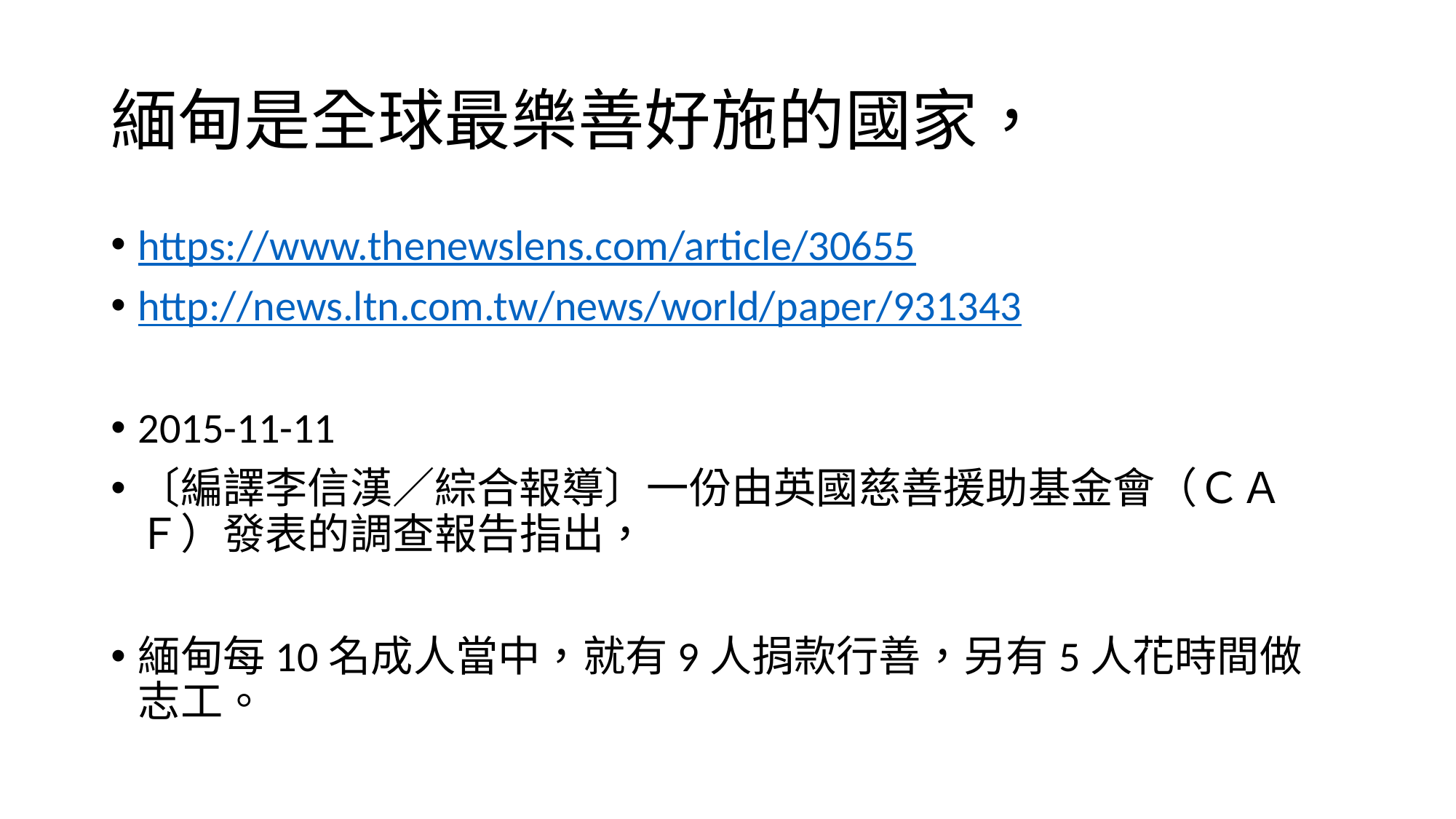

# 緬甸是全球最樂善好施的國家，
https://www.thenewslens.com/article/30655
http://news.ltn.com.tw/news/world/paper/931343

2015-11-11
〔編譯李信漢／綜合報導〕一份由英國慈善援助基金會（ＣＡＦ）發表的調查報告指出，

緬甸每10名成人當中，就有9人捐款行善，另有5人花時間做志工。